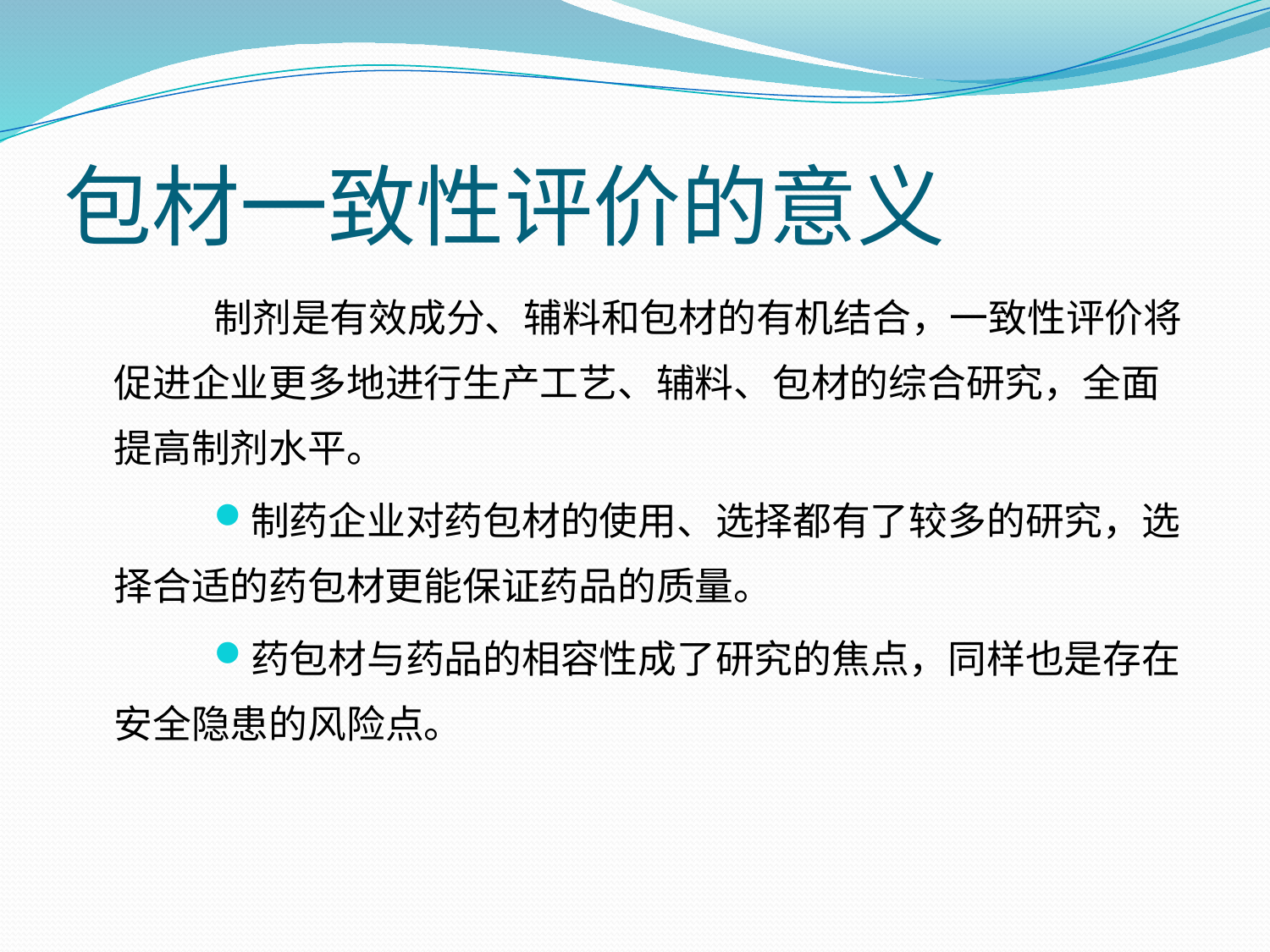

# 包材一致性评价的意义
制剂是有效成分、辅料和包材的有机结合，一致性评价将促进企业更多地进行生产工艺、辅料、包材的综合研究，全面提高制剂水平。
制药企业对药包材的使用、选择都有了较多的研究，选择合适的药包材更能保证药品的质量。
药包材与药品的相容性成了研究的焦点，同样也是存在安全隐患的风险点。